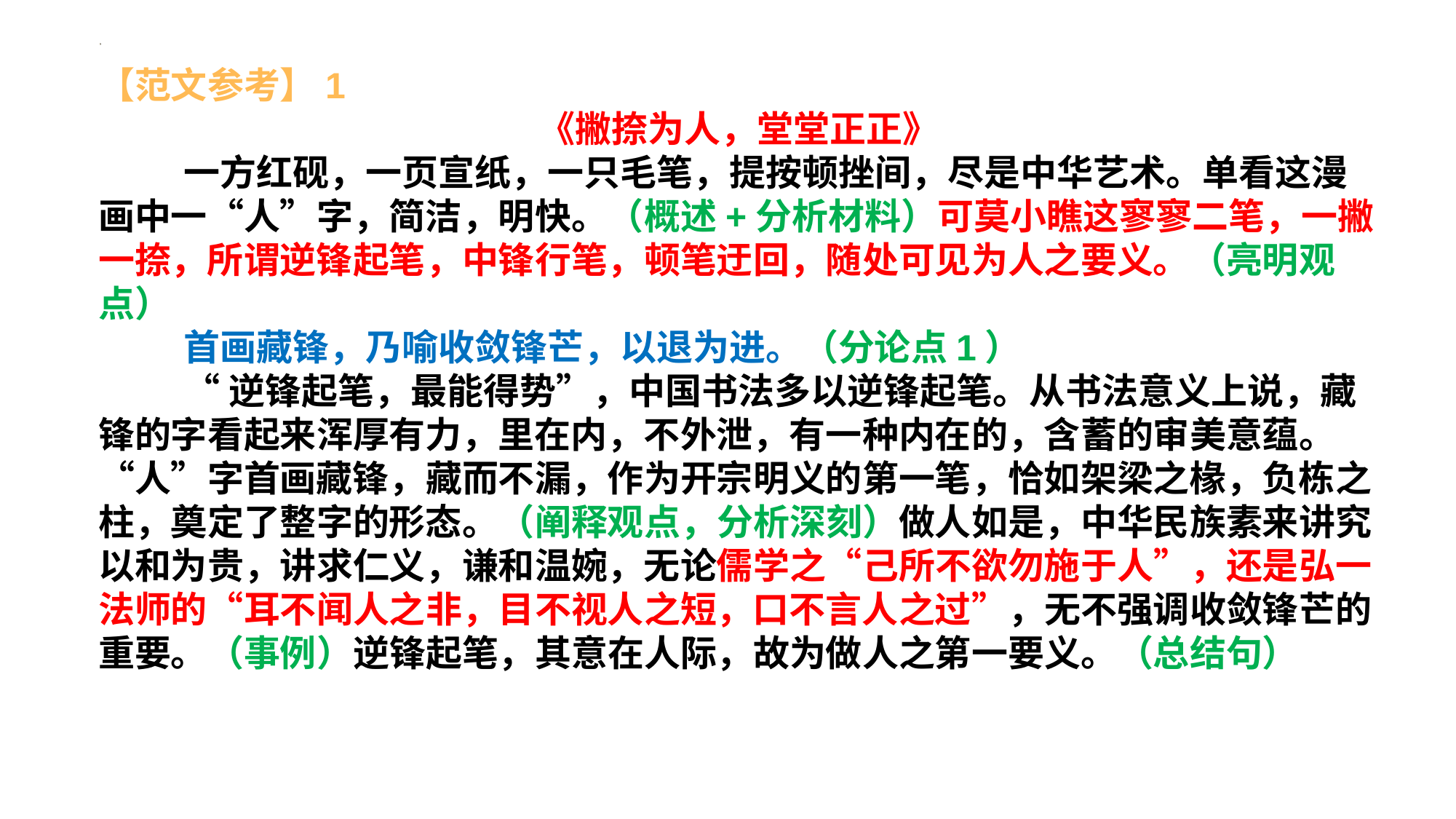

【范文参考】1
《撇捺为人，堂堂正正》
一方红砚，一页宣纸，一只毛笔，提按顿挫间，尽是中华艺术。单看这漫画中一“人”字，简洁，明快。（概述+分析材料）可莫小瞧这寥寥二笔，一撇一捺，所谓逆锋起笔，中锋行笔，顿笔迂回，随处可见为人之要义。（亮明观点）
首画藏锋，乃喻收敛锋芒，以退为进。（分论点1）
“逆锋起笔，最能得势”，中国书法多以逆锋起笔。从书法意义上说，藏锋的字看起来浑厚有力，里在内，不外泄，有一种内在的，含蓄的审美意蕴。“人”字首画藏锋，藏而不漏，作为开宗明义的第一笔，恰如架梁之椽，负栋之柱，奠定了整字的形态。（阐释观点，分析深刻）做人如是，中华民族素来讲究以和为贵，讲求仁义，谦和温婉，无论儒学之“己所不欲勿施于人”，还是弘一法师的“耳不闻人之非，目不视人之短，口不言人之过”，无不强调收敛锋芒的重要。（事例）逆锋起笔，其意在人际，故为做人之第一要义。（总结句）